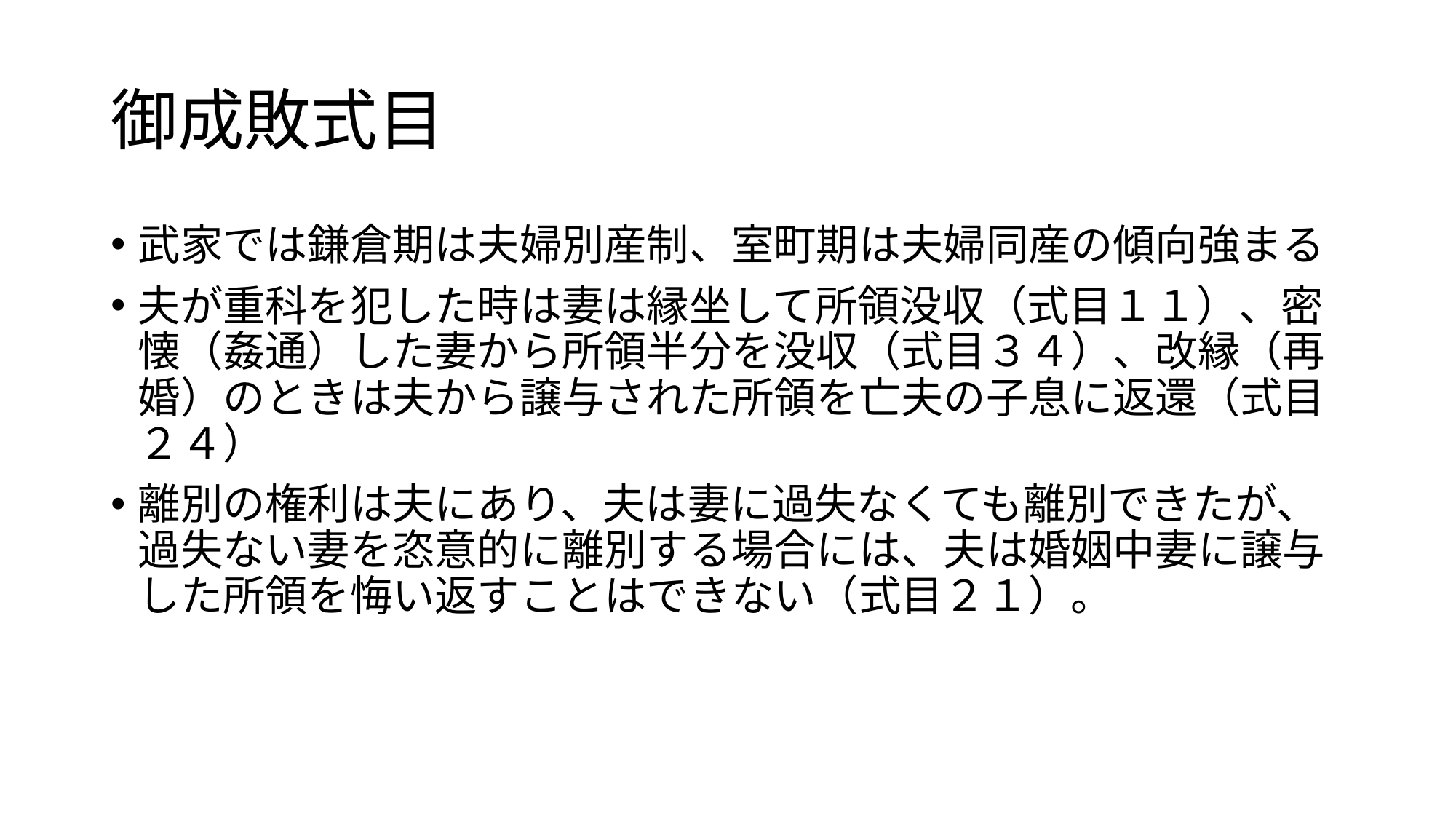

# 御成敗式目
武家では鎌倉期は夫婦別産制、室町期は夫婦同産の傾向強まる
夫が重科を犯した時は妻は縁坐して所領没収（式目１１）、密懐（姦通）した妻から所領半分を没収（式目３４）、改縁（再婚）のときは夫から譲与された所領を亡夫の子息に返還（式目２４）
離別の権利は夫にあり、夫は妻に過失なくても離別できたが、過失ない妻を恣意的に離別する場合には、夫は婚姻中妻に譲与した所領を悔い返すことはできない（式目２１）。